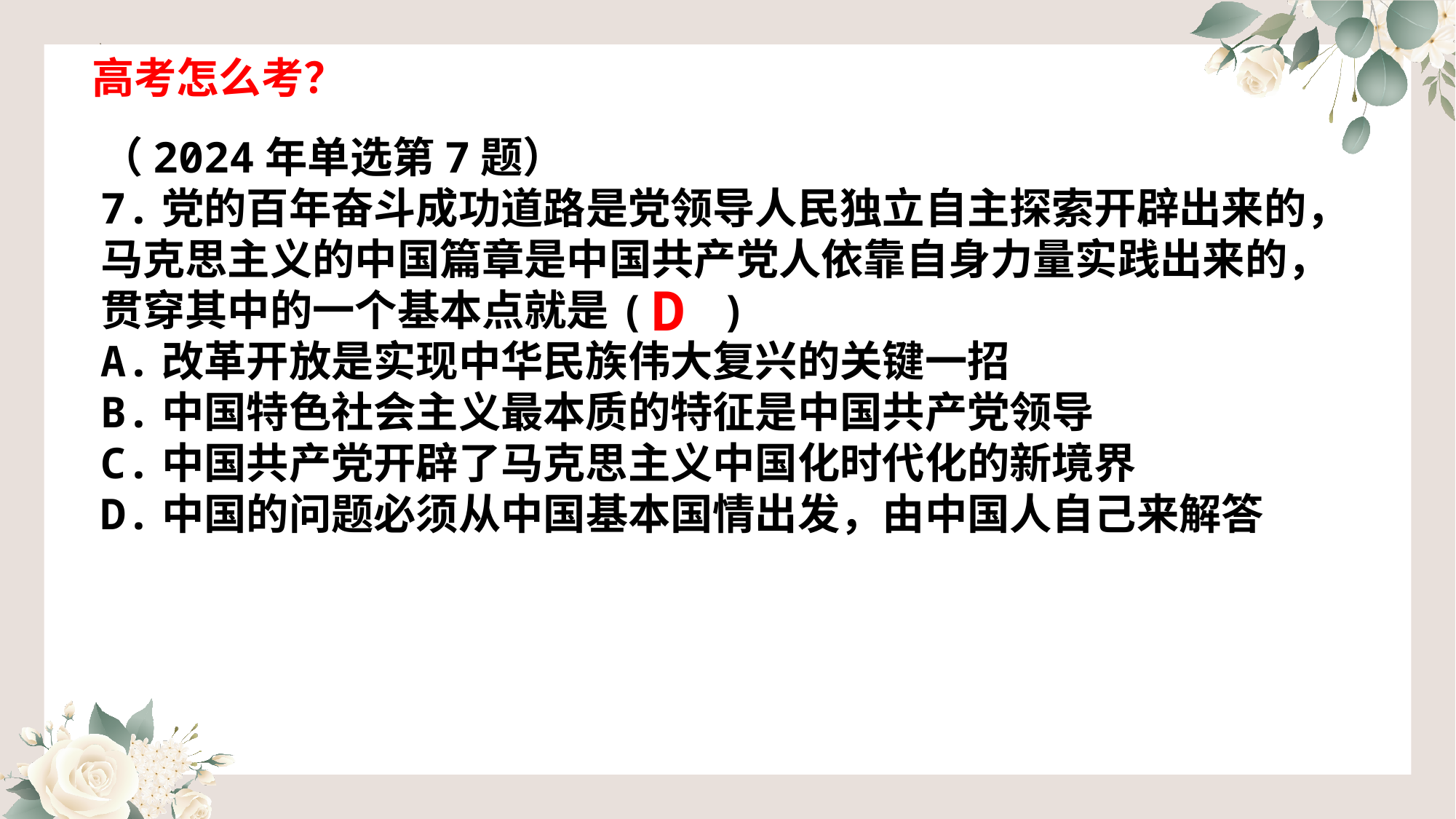

高考怎么考？
（2024年单选第7题）
7.党的百年奋斗成功道路是党领导人民独立自主探索开辟出来的，马克思主义的中国篇章是中国共产党人依靠自身力量实践出来的，贯穿其中的一个基本点就是(   )
A.改革开放是实现中华民族伟大复兴的关键一招
B.中国特色社会主义最本质的特征是中国共产党领导
C.中国共产党开辟了马克思主义中国化时代化的新境界
D.中国的问题必须从中国基本国情出发，由中国人自己来解答
D